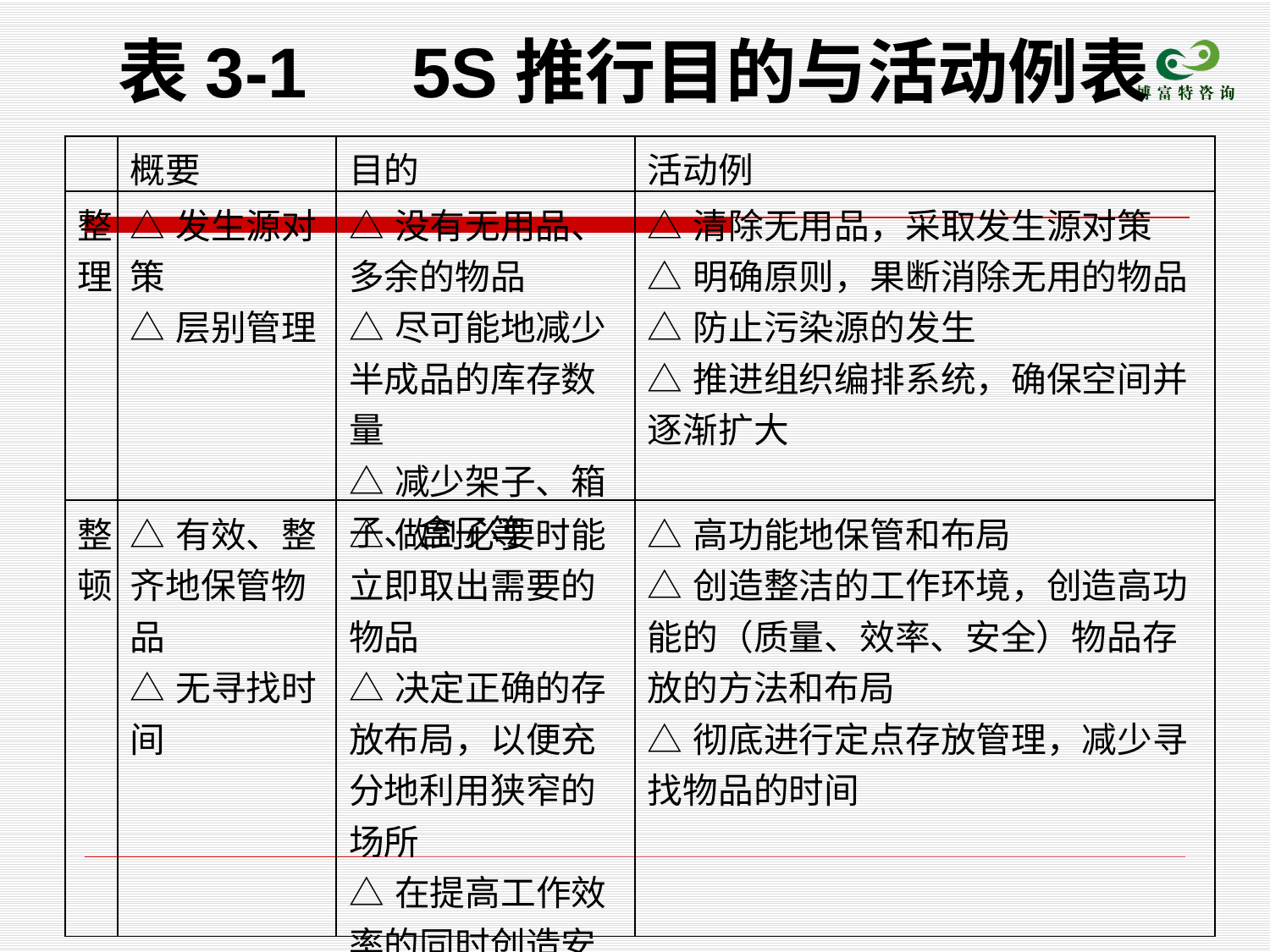

表3-1　5S推行目的与活动例表
|  | 概要 | 目的 | 活动例 |
| --- | --- | --- | --- |
| 整理 | △发生源对策 △层别管理 | △没有无用品、多余的物品 △尽可能地减少半成品的库存数量 △减少架子、箱子、盒子等 | △清除无用品，采取发生源对策 △明确原则，果断消除无用的物品 △防止污染源的发生 △推进组织编排系统，确保空间并逐渐扩大 |
| 整顿 | △有效、整齐地保管物品 △无寻找时间 | △做到必要时能立即取出需要的物品 △决定正确的存放布局，以便充分地利用狭窄的场所 △在提高工作效率的同时创造安全的工作环境 | △高功能地保管和布局 △创造整洁的工作环境，创造高功能的（质量、效率、安全）物品存放的方法和布局 △彻底进行定点存放管理，减少寻找物品的时间 |

75